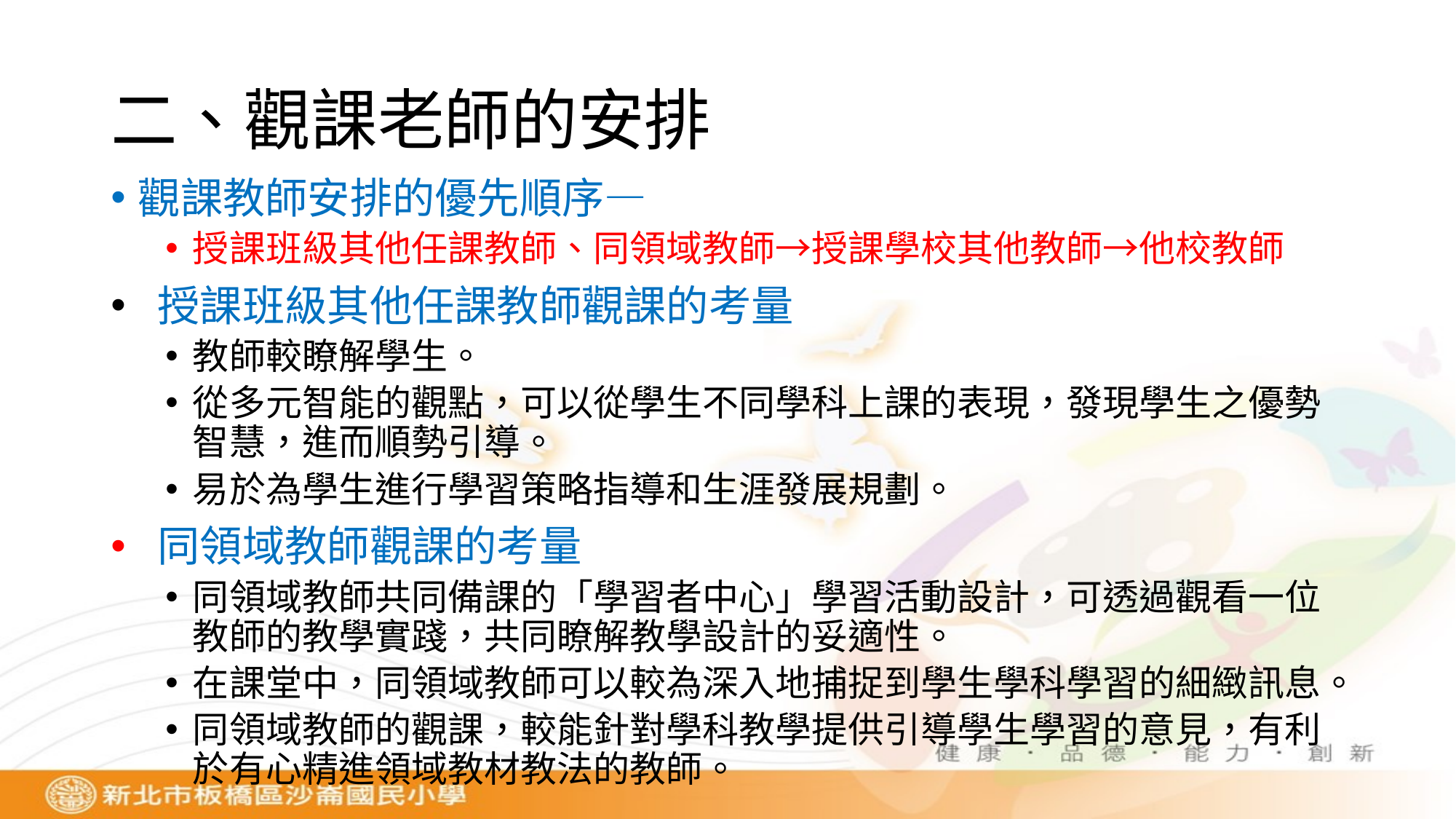

# 二、觀課老師的安排
觀課教師安排的優先順序—
授課班級其他任課教師、同領域教師→授課學校其他教師→他校教師
 授課班級其他任課教師觀課的考量
教師較瞭解學生。
從多元智能的觀點，可以從學生不同學科上課的表現，發現學生之優勢智慧，進而順勢引導。
易於為學生進行學習策略指導和生涯發展規劃。
 同領域教師觀課的考量
同領域教師共同備課的「學習者中心」學習活動設計，可透過觀看一位教師的教學實踐，共同瞭解教學設計的妥適性。
在課堂中，同領域教師可以較為深入地捕捉到學生學科學習的細緻訊息。
同領域教師的觀課，較能針對學科教學提供引導學生學習的意見，有利於有心精進領域教材教法的教師。